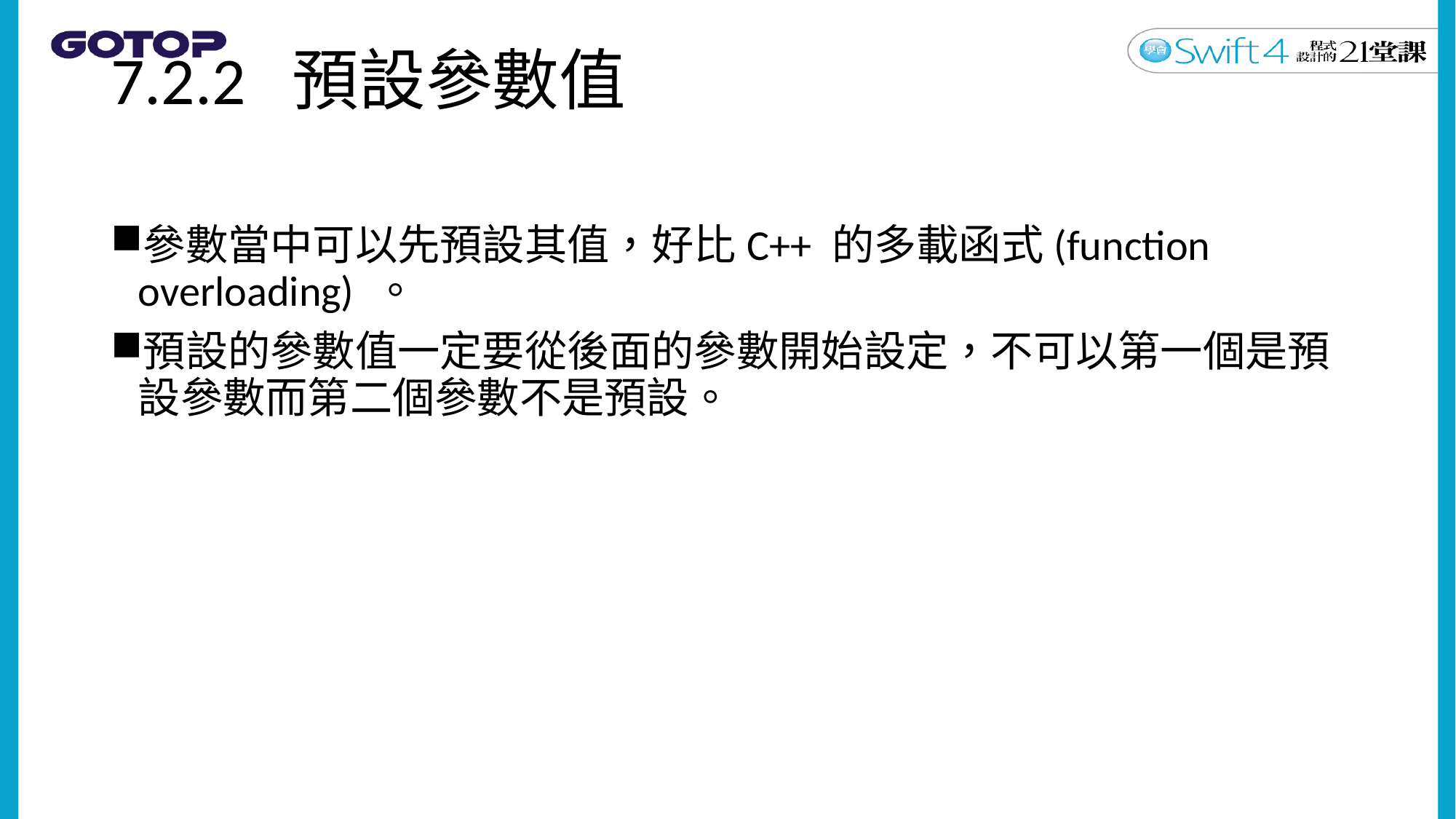

# 7.2.2  預設參數值
參數當中可以先預設其值，好比C++ 的多載函式(function overloading) 。
預設的參數值一定要從後面的參數開始設定，不可以第一個是預設參數而第二個參數不是預設。